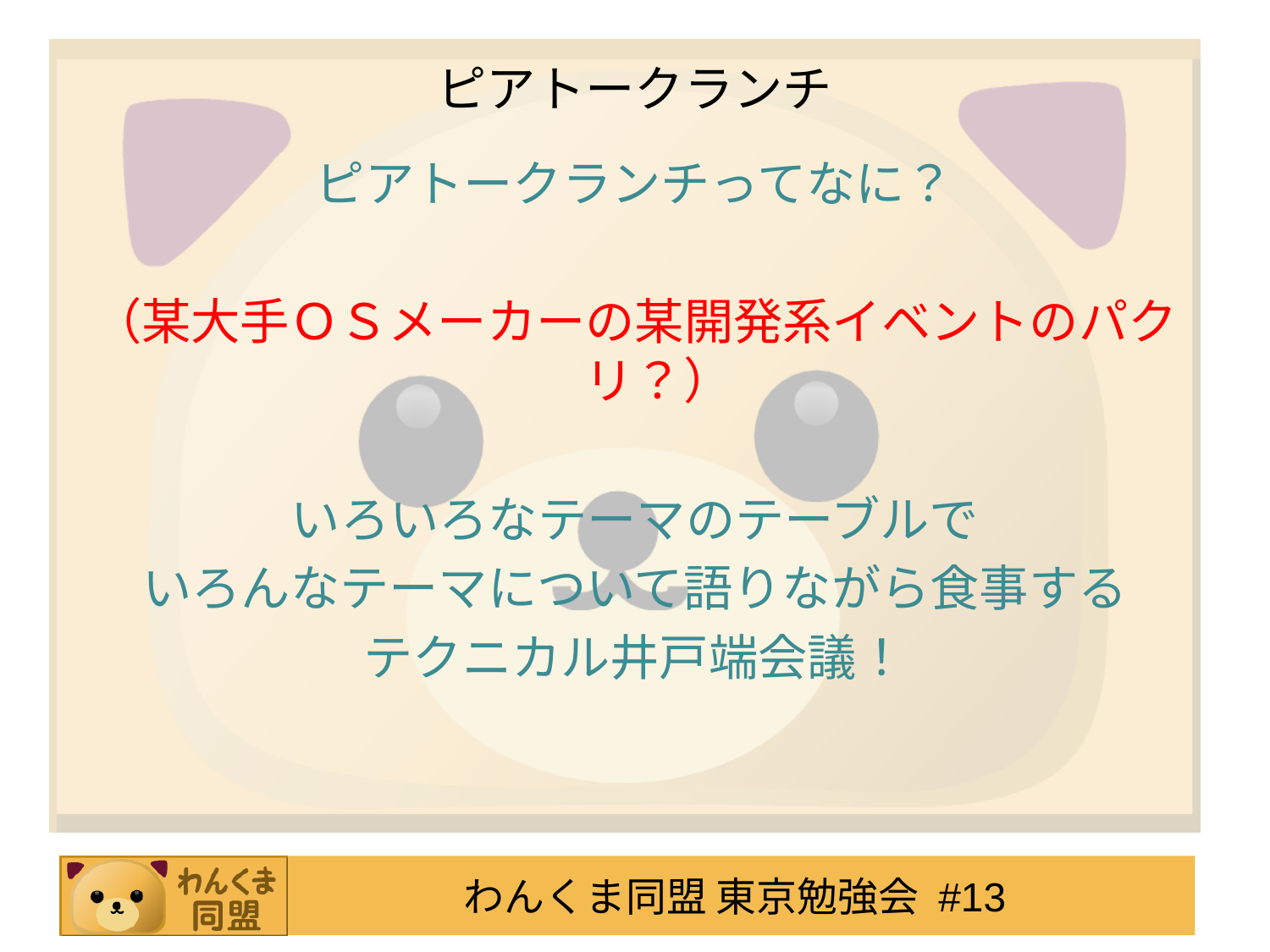

# ピアトークランチ
ピアトークランチってなに？

（某大手ＯＳメーカーの某開発系イベントのパクリ？）

いろいろなテーマのテーブルで
いろんなテーマについて語りながら食事する
テクニカル井戸端会議！